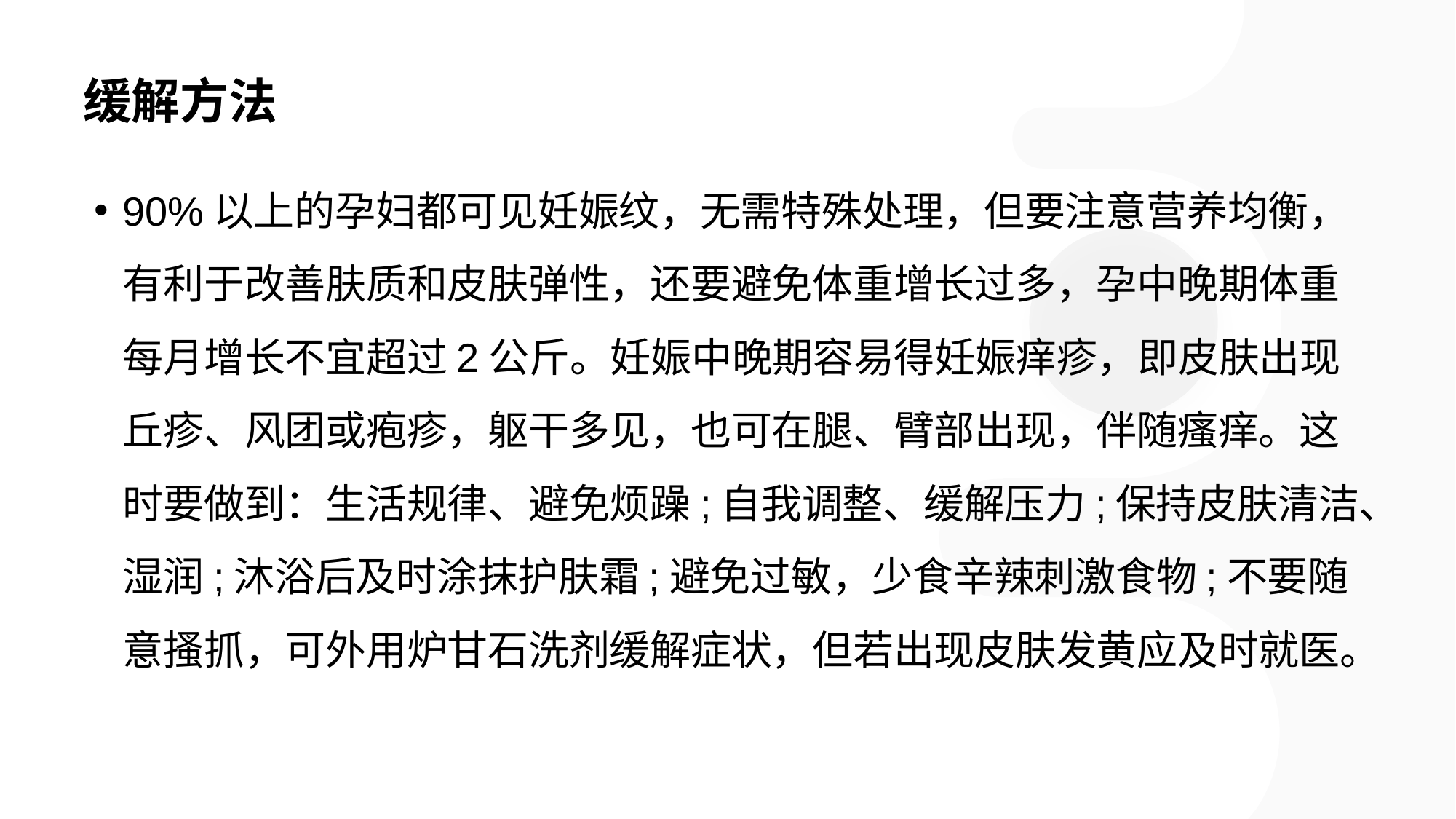

# 缓解方法
90%以上的孕妇都可见妊娠纹，无需特殊处理，但要注意营养均衡，有利于改善肤质和皮肤弹性，还要避免体重增长过多，孕中晚期体重每月增长不宜超过2公斤。妊娠中晚期容易得妊娠痒疹，即皮肤出现丘疹、风团或疱疹，躯干多见，也可在腿、臂部出现，伴随瘙痒。这时要做到：生活规律、避免烦躁;自我调整、缓解压力;保持皮肤清洁、湿润;沐浴后及时涂抹护肤霜;避免过敏，少食辛辣刺激食物;不要随意搔抓，可外用炉甘石洗剂缓解症状，但若出现皮肤发黄应及时就医。